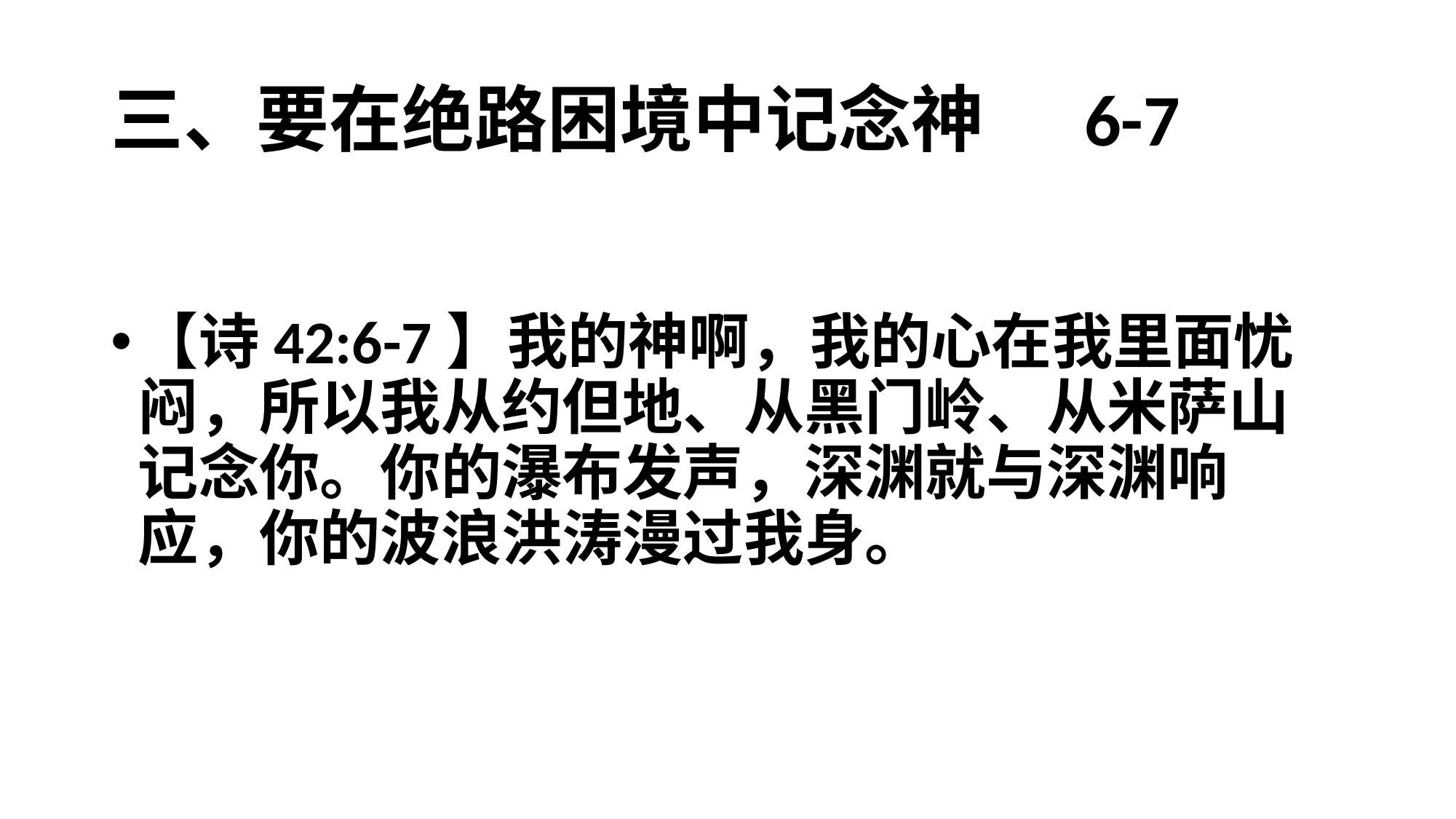

# 三、要在绝路困境中记念神     6-7

【诗42:6-7】我的神啊，我的心在我里面忧闷，所以我从约但地、从黑门岭、从米萨山记念你。你的瀑布发声，深渊就与深渊响应，你的波浪洪涛漫过我身。